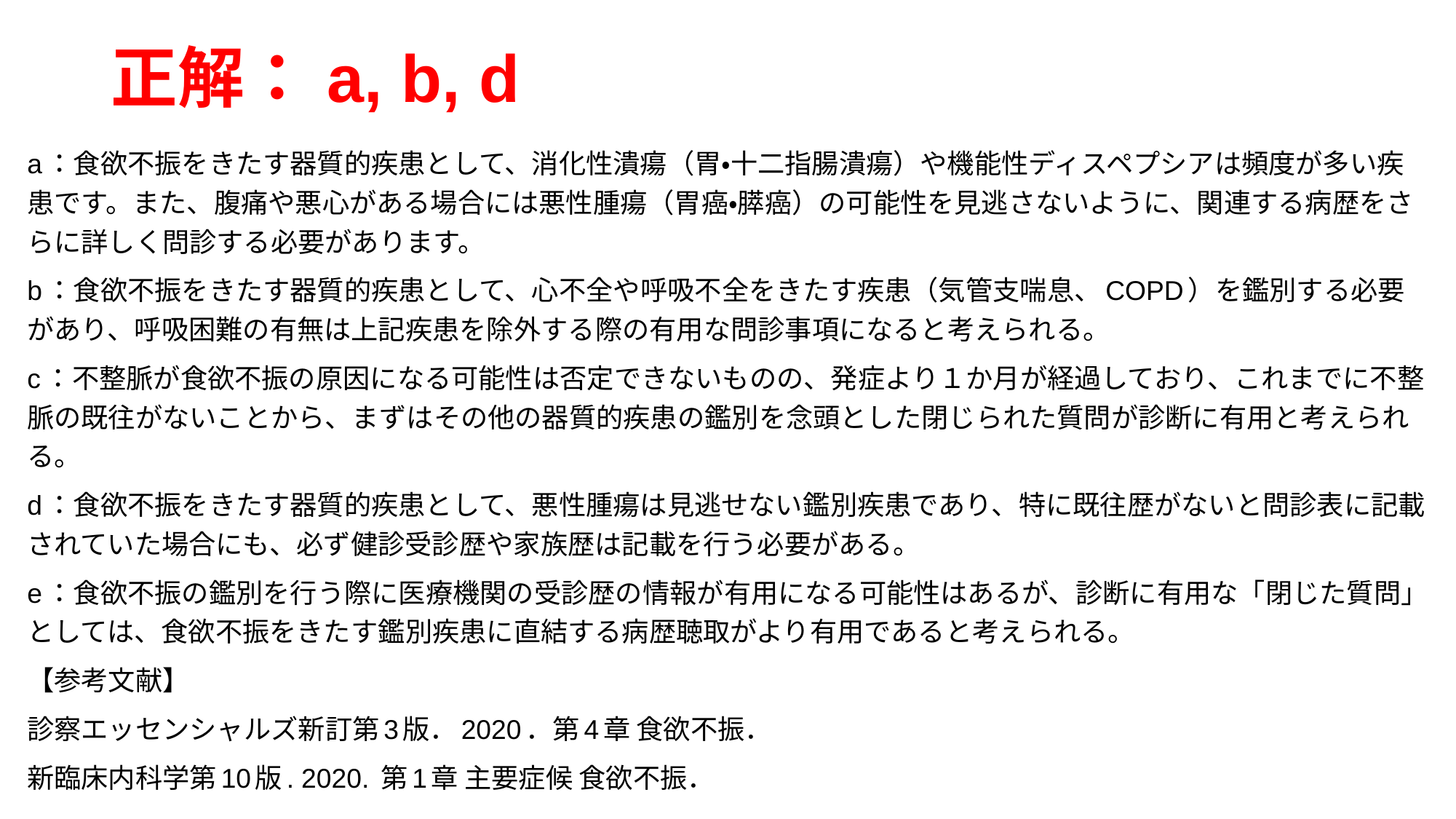

# 正解：a, b, d
a：食欲不振をきたす器質的疾患として、消化性潰瘍（胃・十二指腸潰瘍）や機能性ディスペプシアは頻度が多い疾患です。また、腹痛や悪心がある場合には悪性腫瘍（胃癌・膵癌）の可能性を見逃さないように、関連する病歴をさらに詳しく問診する必要があります。
b：食欲不振をきたす器質的疾患として、心不全や呼吸不全をきたす疾患（気管支喘息、COPD）を鑑別する必要があり、呼吸困難の有無は上記疾患を除外する際の有用な問診事項になると考えられる。
c：不整脈が食欲不振の原因になる可能性は否定できないものの、発症より１か月が経過しており、これまでに不整脈の既往がないことから、まずはその他の器質的疾患の鑑別を念頭とした閉じられた質問が診断に有用と考えられる。
d：食欲不振をきたす器質的疾患として、悪性腫瘍は見逃せない鑑別疾患であり、特に既往歴がないと問診表に記載されていた場合にも、必ず健診受診歴や家族歴は記載を行う必要がある。
e：食欲不振の鑑別を行う際に医療機関の受診歴の情報が有用になる可能性はあるが、診断に有用な「閉じた質問」としては、食欲不振をきたす鑑別疾患に直結する病歴聴取がより有用であると考えられる。
【参考文献】
診察エッセンシャルズ新訂第3版．2020．第4章 食欲不振．
新臨床内科学第10版. 2020. 第1章 主要症候 食欲不振．